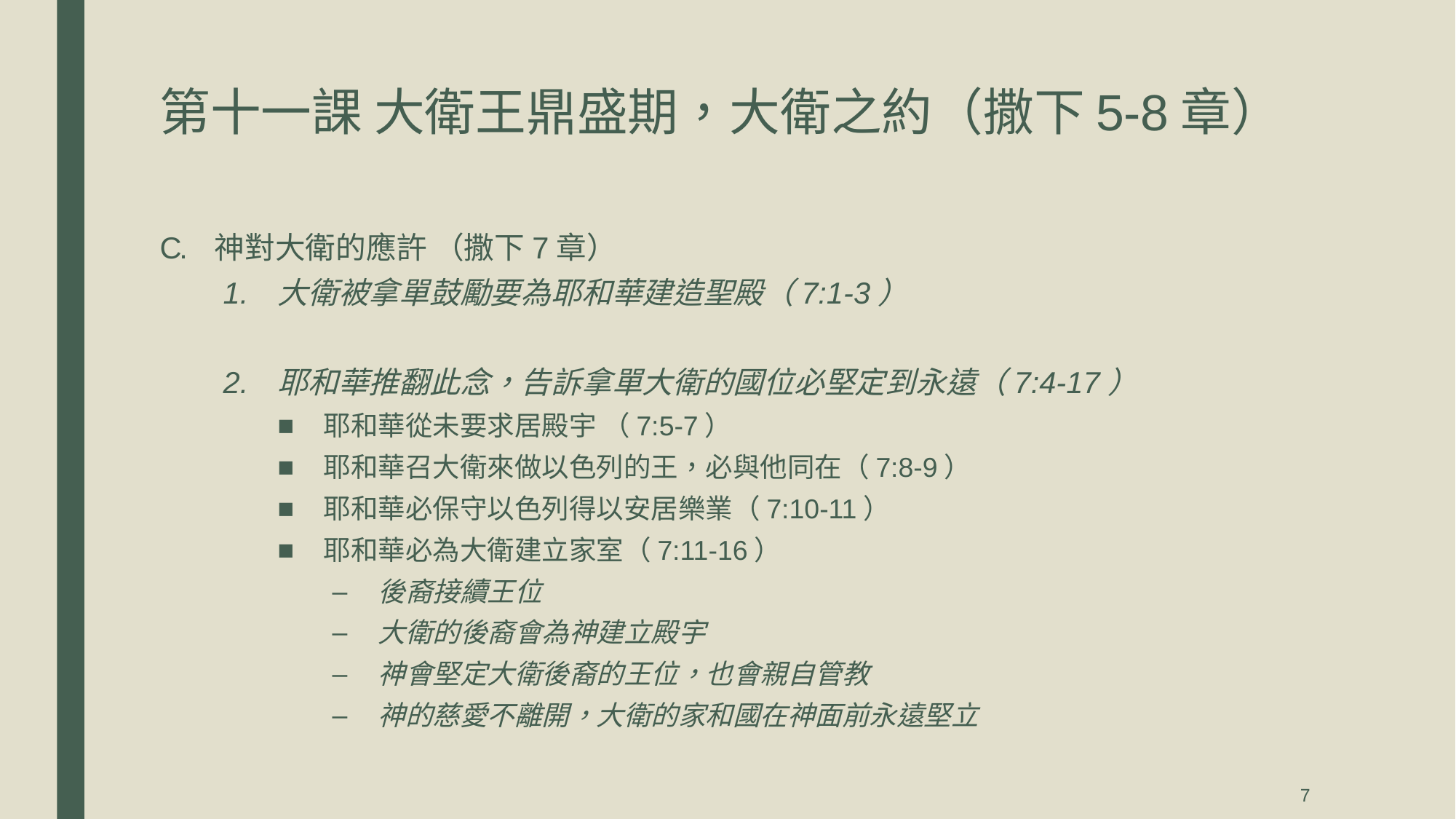

# 第十一課 大衛王鼎盛期，大衛之約（撒下5-8章）
神對大衛的應許 （撒下7章）
大衛被拿單鼓勵要為耶和華建造聖殿（7:1-3）

耶和華推翻此念，告訴拿單大衛的國位必堅定到永遠（7:4-17）
耶和華從未要求居殿宇 （7:5-7）
耶和華召大衛來做以色列的王，必與他同在（7:8-9）
耶和華必保守以色列得以安居樂業（7:10-11）
耶和華必為大衛建立家室（7:11-16）
後裔接續王位
大衛的後裔會為神建立殿宇
神會堅定大衛後裔的王位，也會親自管教
神的慈愛不離開，大衛的家和國在神面前永遠堅立

7